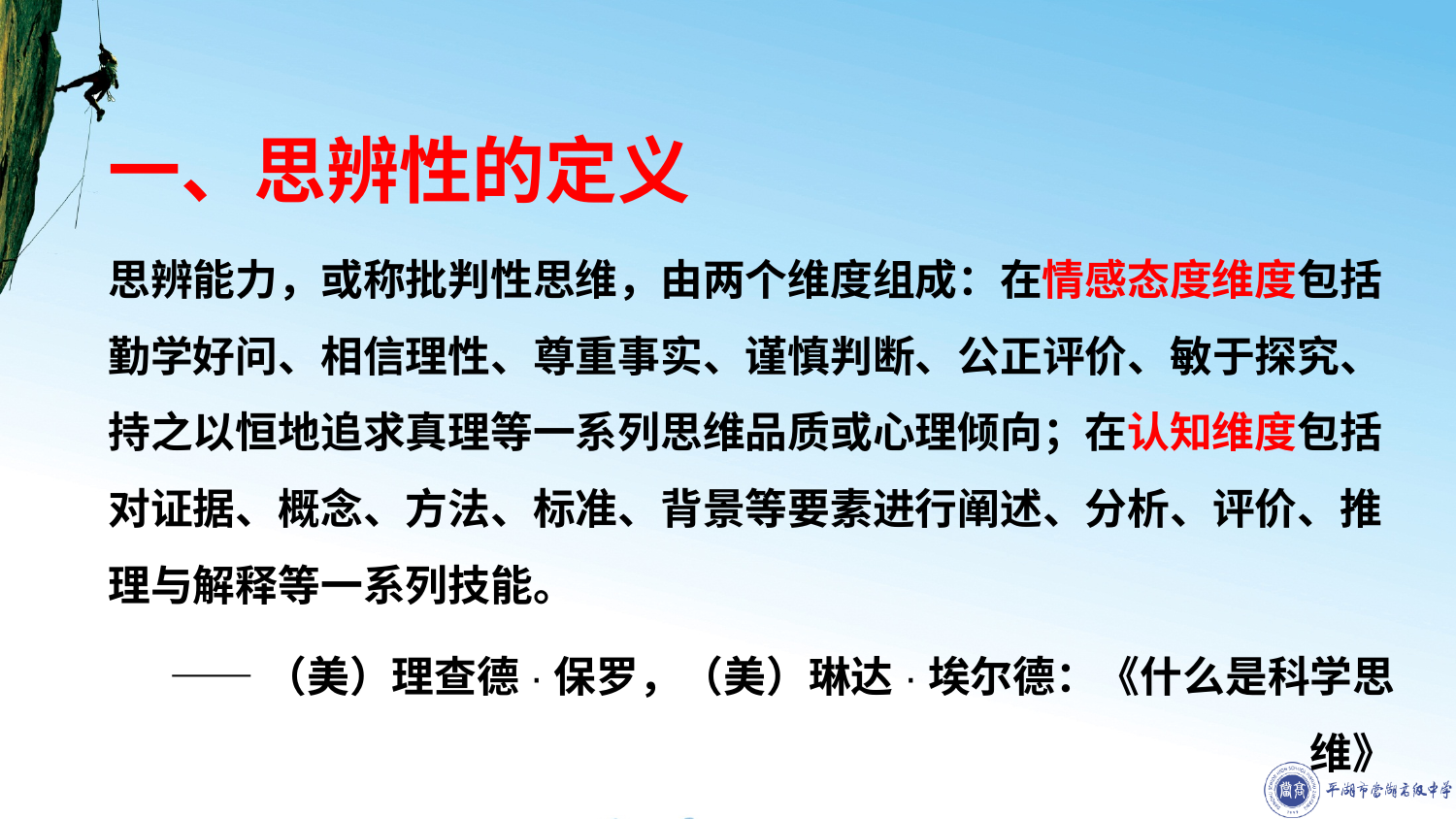

一、思辨性的定义
思辨能力，或称批判性思维，由两个维度组成：在情感态度维度包括勤学好问、相信理性、尊重事实、谨慎判断、公正评价、敏于探究、持之以恒地追求真理等一系列思维品质或心理倾向；在认知维度包括对证据、概念、方法、标准、背景等要素进行阐述、分析、评价、推理与解释等一系列技能。
——（美）理查德·保罗，（美）琳达·埃尔德：《什么是科学思维》